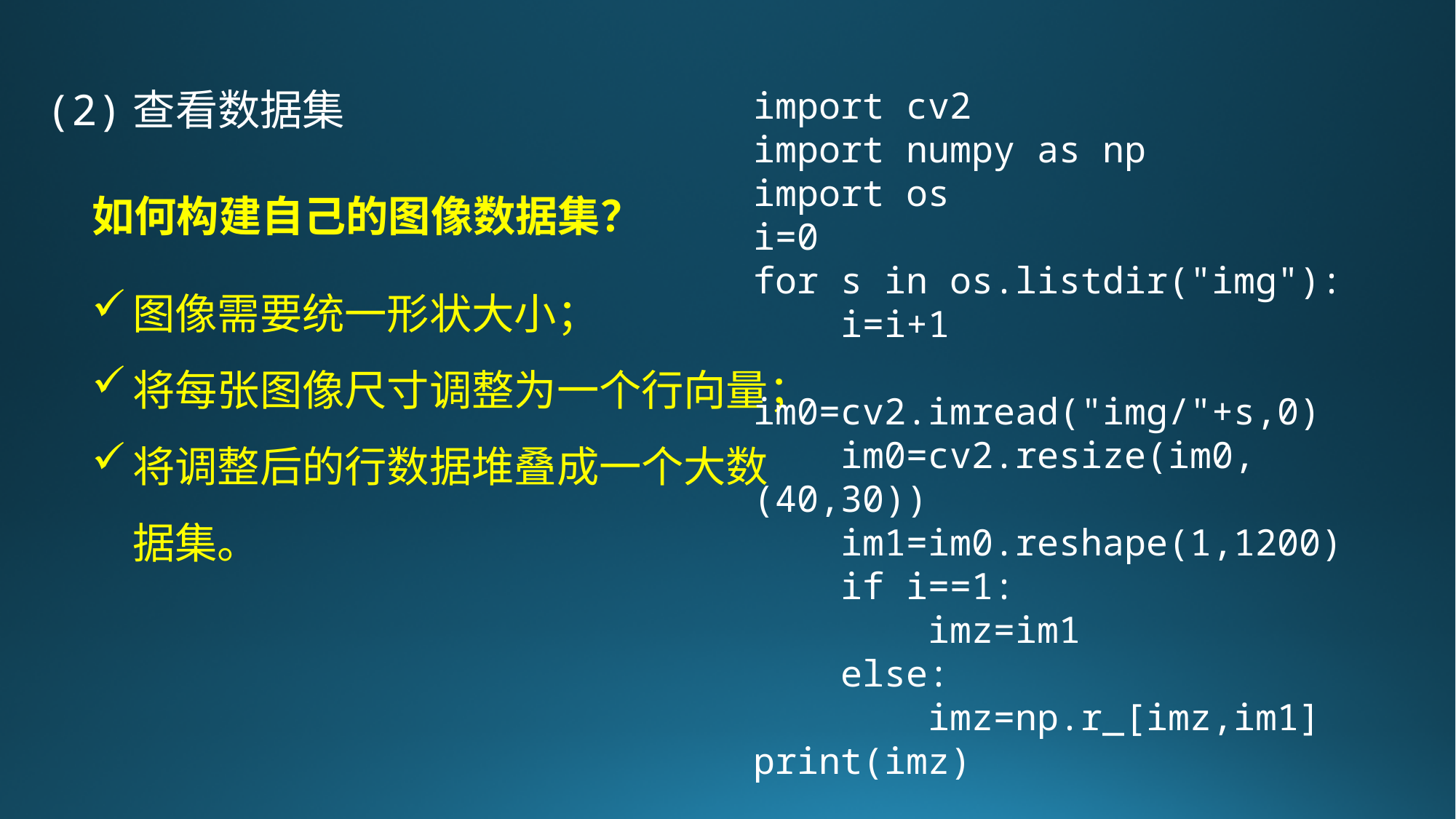

(2)查看数据集
import cv2
import numpy as np
import os
i=0
for s in os.listdir("img"):
    i=i+1
    im0=cv2.imread("img/"+s,0)
    im0=cv2.resize(im0,(40,30))
    im1=im0.reshape(1,1200)
    if i==1:
        imz=im1
    else:
        imz=np.r_[imz,im1]
print(imz)
如何构建自己的图像数据集？
图像需要统一形状大小；
将每张图像尺寸调整为一个行向量；
将调整后的行数据堆叠成一个大数据集。